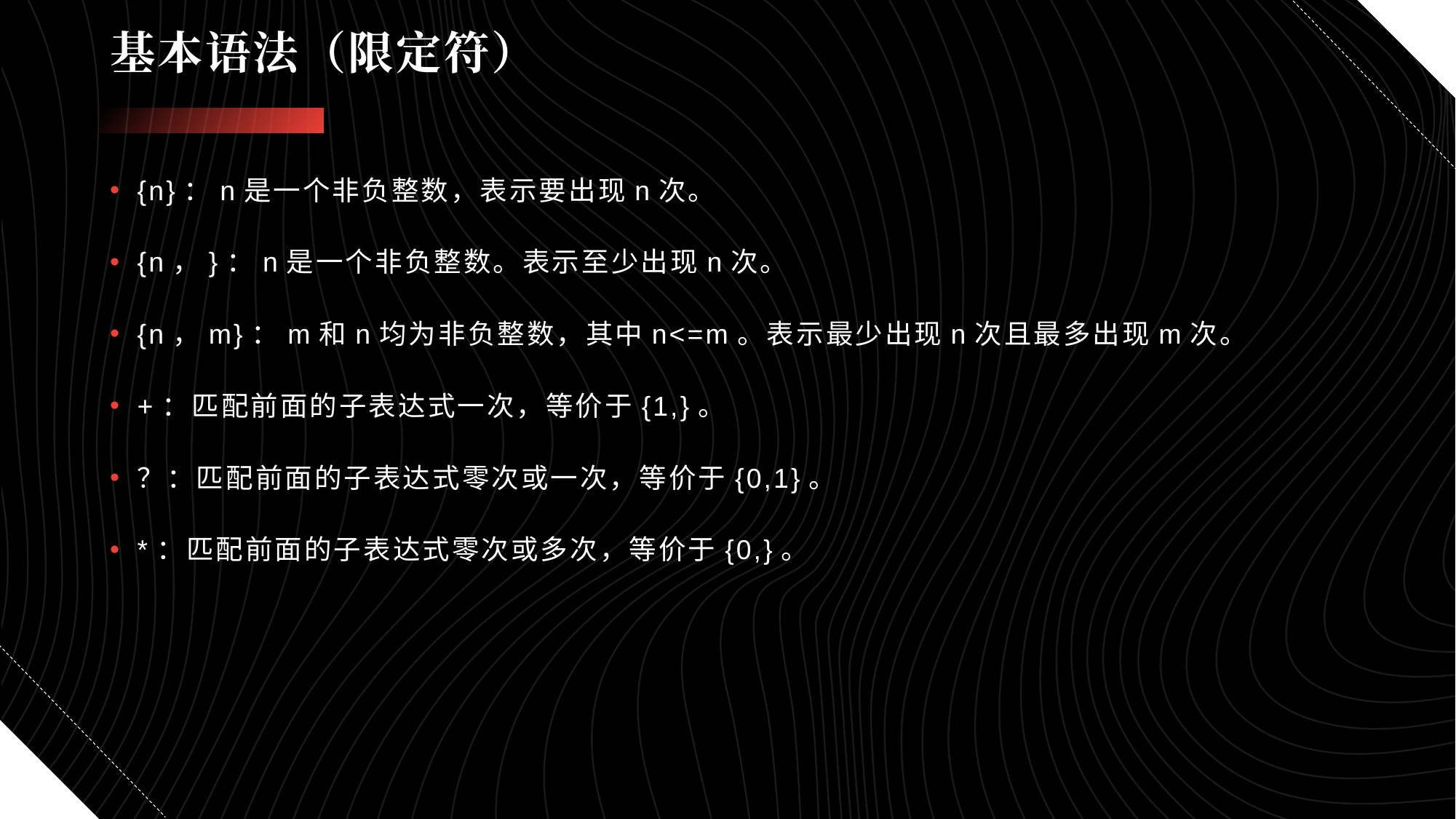

# 基本语法（限定符）
{n}：n是一个非负整数，表示要出现n次。
{n，}：n是一个非负整数。表示至少出现n次。
{n，m}：m和n均为非负整数，其中n<=m。表示最少出现n次且最多出现m次。
+：匹配前面的子表达式一次，等价于{1,}。
？：匹配前面的子表达式零次或一次，等价于{0,1}。
*：匹配前面的子表达式零次或多次，等价于{0,}。